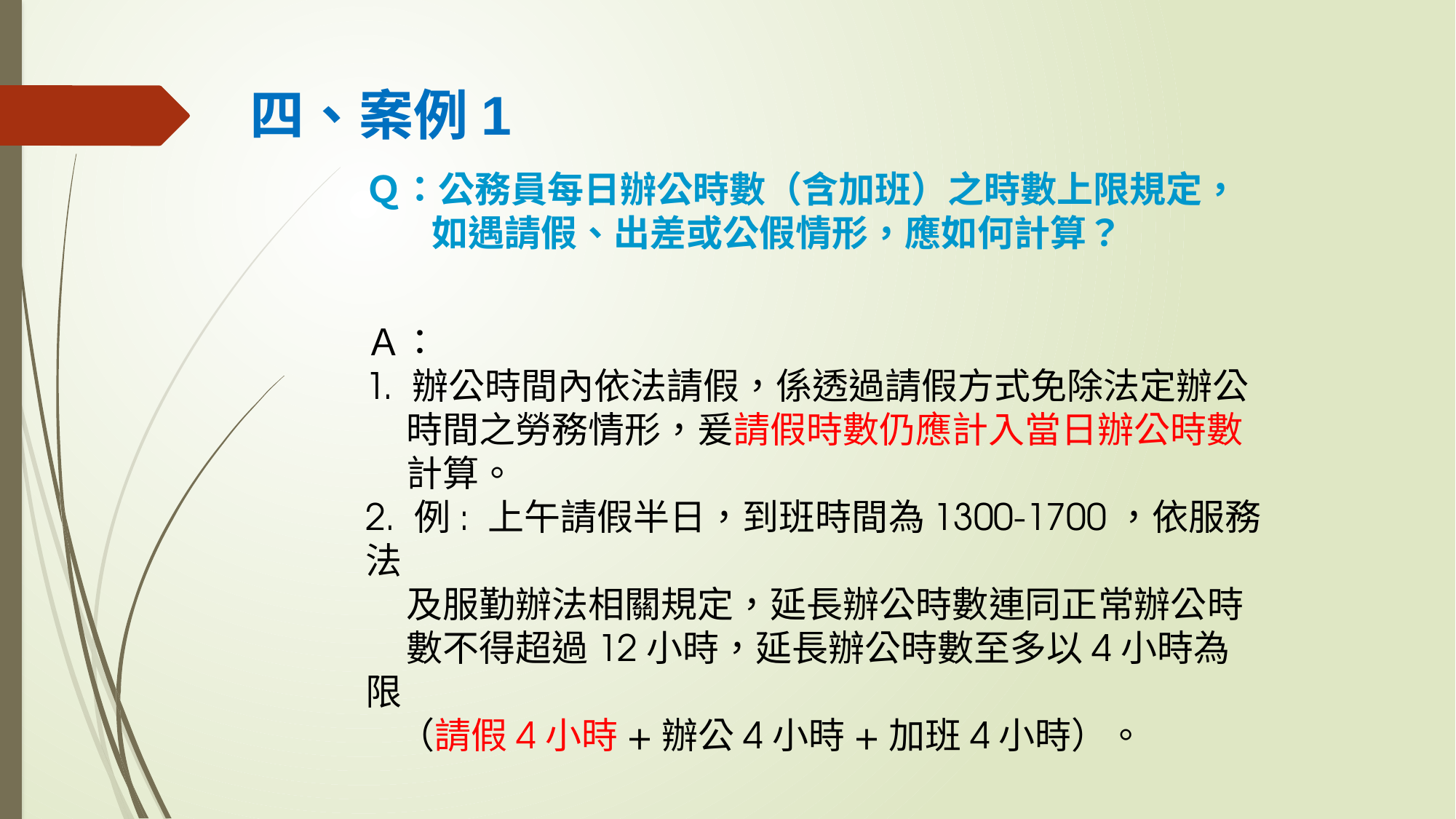

# 四、案例1
Ｑ：公務員每日辦公時數（含加班）之時數上限規定，
       如遇請假、出差或公假情形，應如何計算？
Ａ：
1. 辦公時間內依法請假，係透過請假方式免除法定辦公
    時間之勞務情形，爰請假時數仍應計入當日辦公時數
    計算。
2. 例: 上午請假半日，到班時間為1300-1700，依服務法
    及服勤辦法相關規定，延長辦公時數連同正常辦公時
    數不得超過12小時，延長辦公時數至多以4小時為限
   （請假4小時+辦公4小時+加班4小時）。